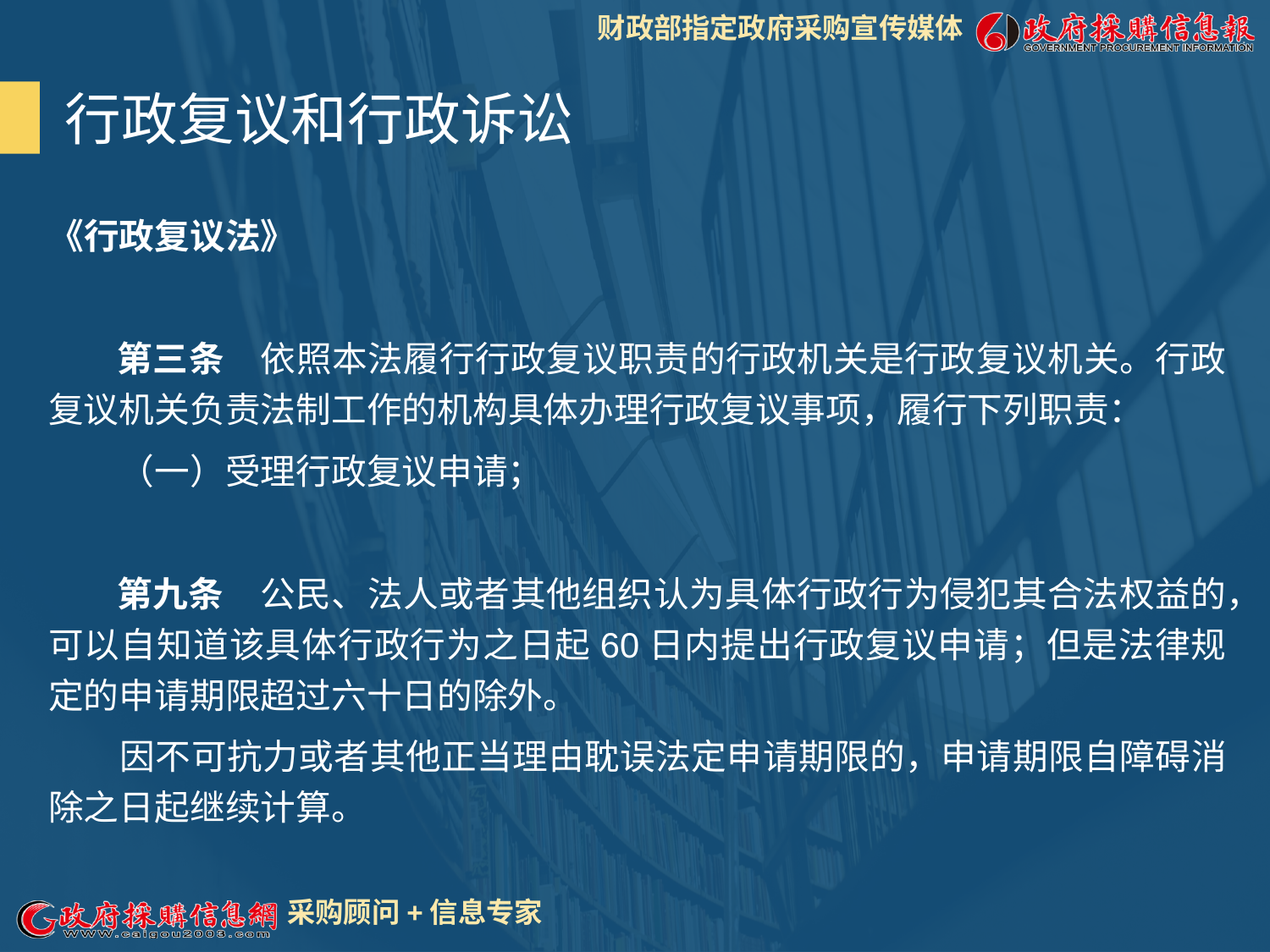

行政复议和行政诉讼
《行政复议法》

       第三条　依照本法履行行政复议职责的行政机关是行政复议机关。行政复议机关负责法制工作的机构具体办理行政复议事项，履行下列职责：
　　（一）受理行政复议申请；

       第九条　公民、法人或者其他组织认为具体行政行为侵犯其合法权益的，可以自知道该具体行政行为之日起60日内提出行政复议申请；但是法律规定的申请期限超过六十日的除外。
　　因不可抗力或者其他正当理由耽误法定申请期限的，申请期限自障碍消除之日起继续计算。